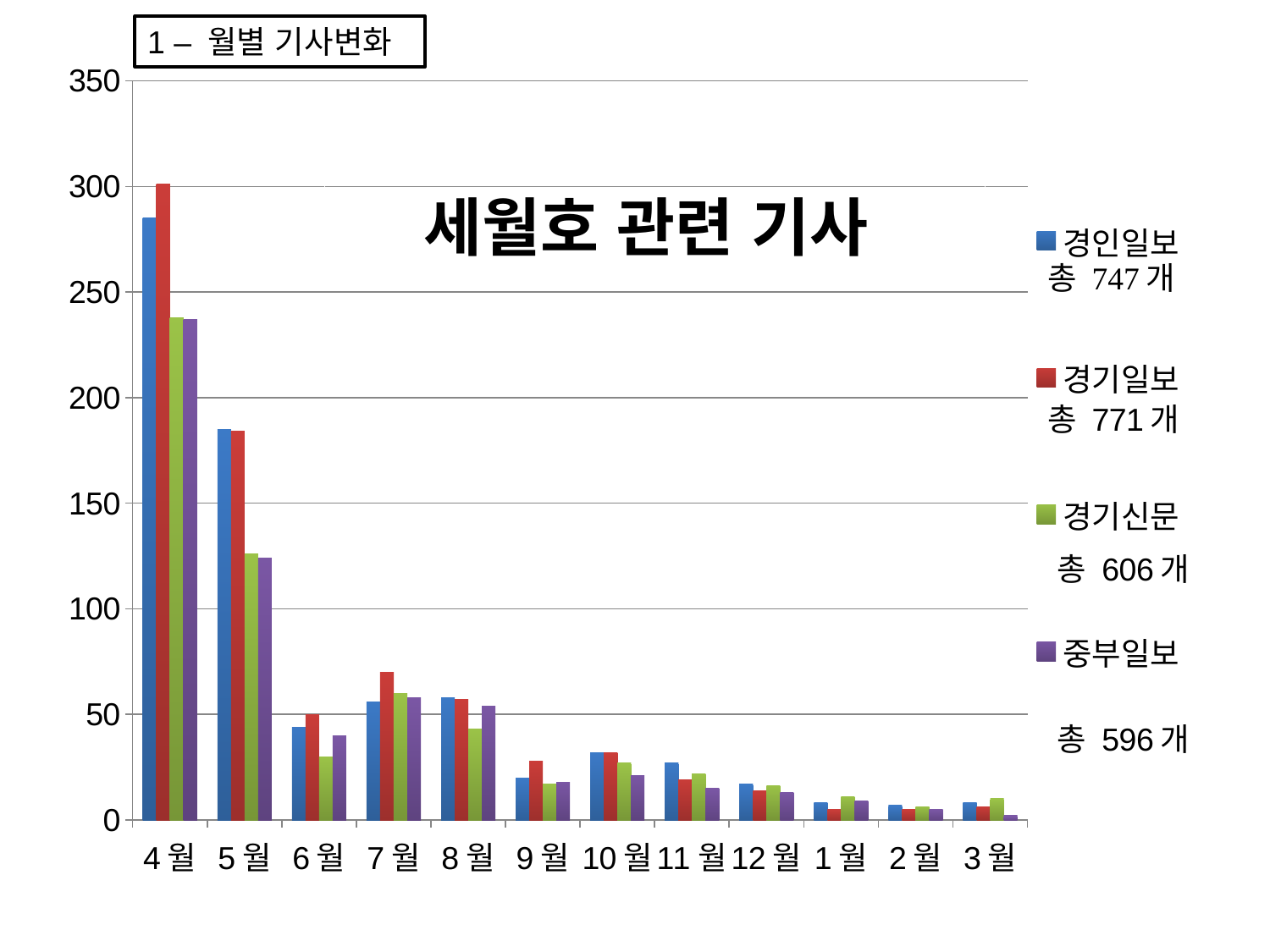

1 – 월별 기사변화

### Chart

| Category | 경인일보 | 경기일보 | 경기신문 | 중부일보 |
|---|---|---|---|---|
| 4월 | 285.0 | 301.0 | 238.0 | 237.0 |
| 5월 | 185.0 | 184.0 | 126.0 | 124.0 |
| 6월 | 44.0 | 50.0 | 30.0 | 40.0 |
| 7월 | 56.0 | 70.0 | 60.0 | 58.0 |
| 8월 | 58.0 | 57.0 | 43.0 | 54.0 |
| 9월 | 20.0 | 28.0 | 17.0 | 18.0 |
| 10월 | 32.0 | 32.0 | 27.0 | 21.0 |
| 11월 | 27.0 | 19.0 | 22.0 | 15.0 |
| 12월 | 17.0 | 14.0 | 16.0 | 13.0 |
| 1월 | 8.0 | 5.0 | 11.0 | 9.0 |
| 2월 | 7.0 | 5.0 | 6.0 | 5.0 |
| 3월 | 8.0 | 6.0 | 10.0 | 2.0 |
세월호 관련 기사